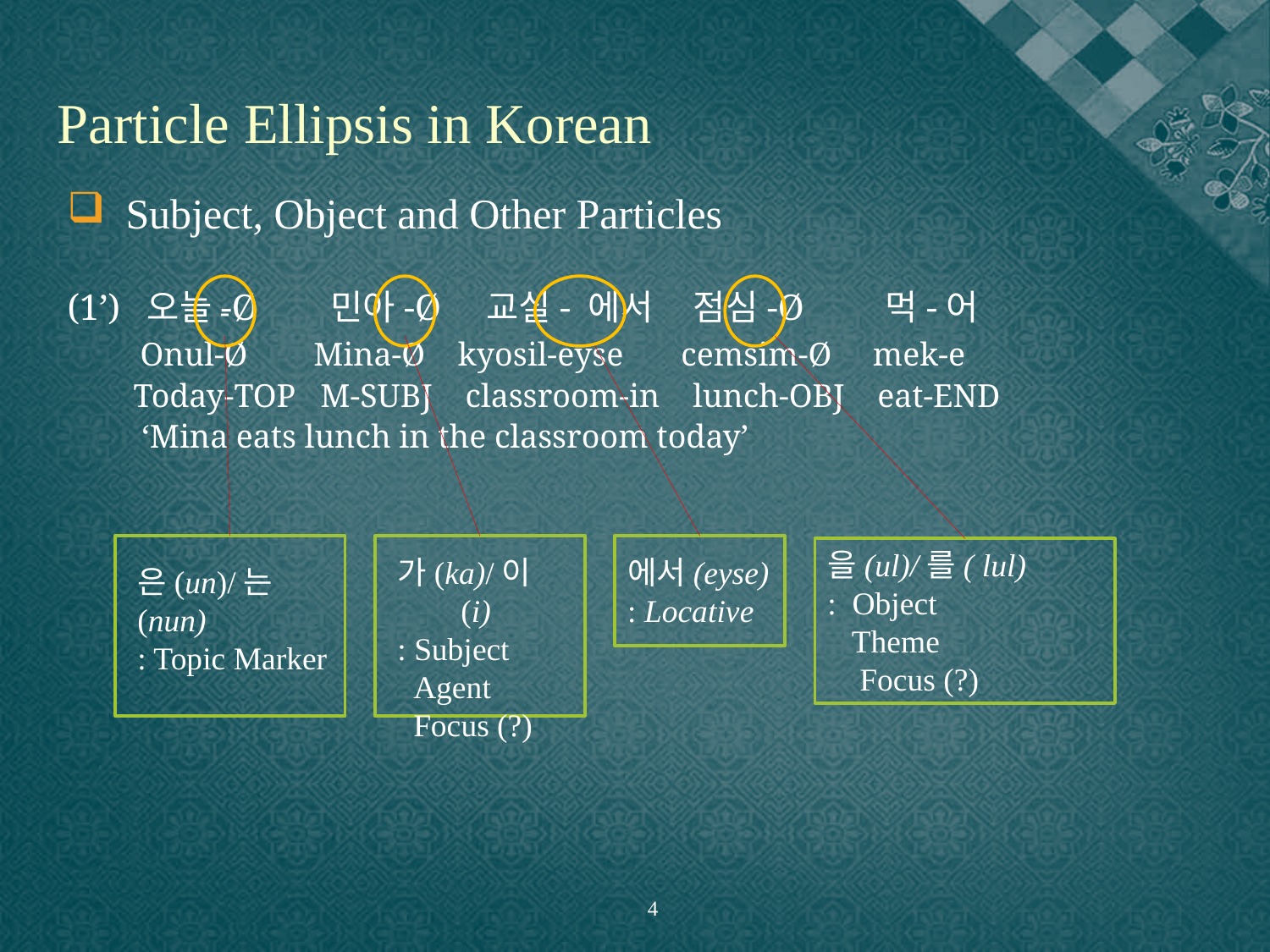

Particle Ellipsis in Korean
 Subject, Object and Other Particles

(1’)  오늘-Ø       민아-Ø    교실- 에서    점심-Ø        먹-어
        Onul-Ø        Mina-Ø    kyosil-eyse       cemsim-Ø     mek-e
        Today-TOP   M-SUBJ    classroom-in    lunch-OBJ    eat-END
         ‘Mina eats lunch in the classroom today’

-

을(ul)/를( lul)
:  Object
   Theme
    Focus (?)
가(ka)/이(i)
: Subject
  Agent
  Focus (?)
에서(eyse)
: Locative
은(un)/는(nun)
: Topic Marker

4